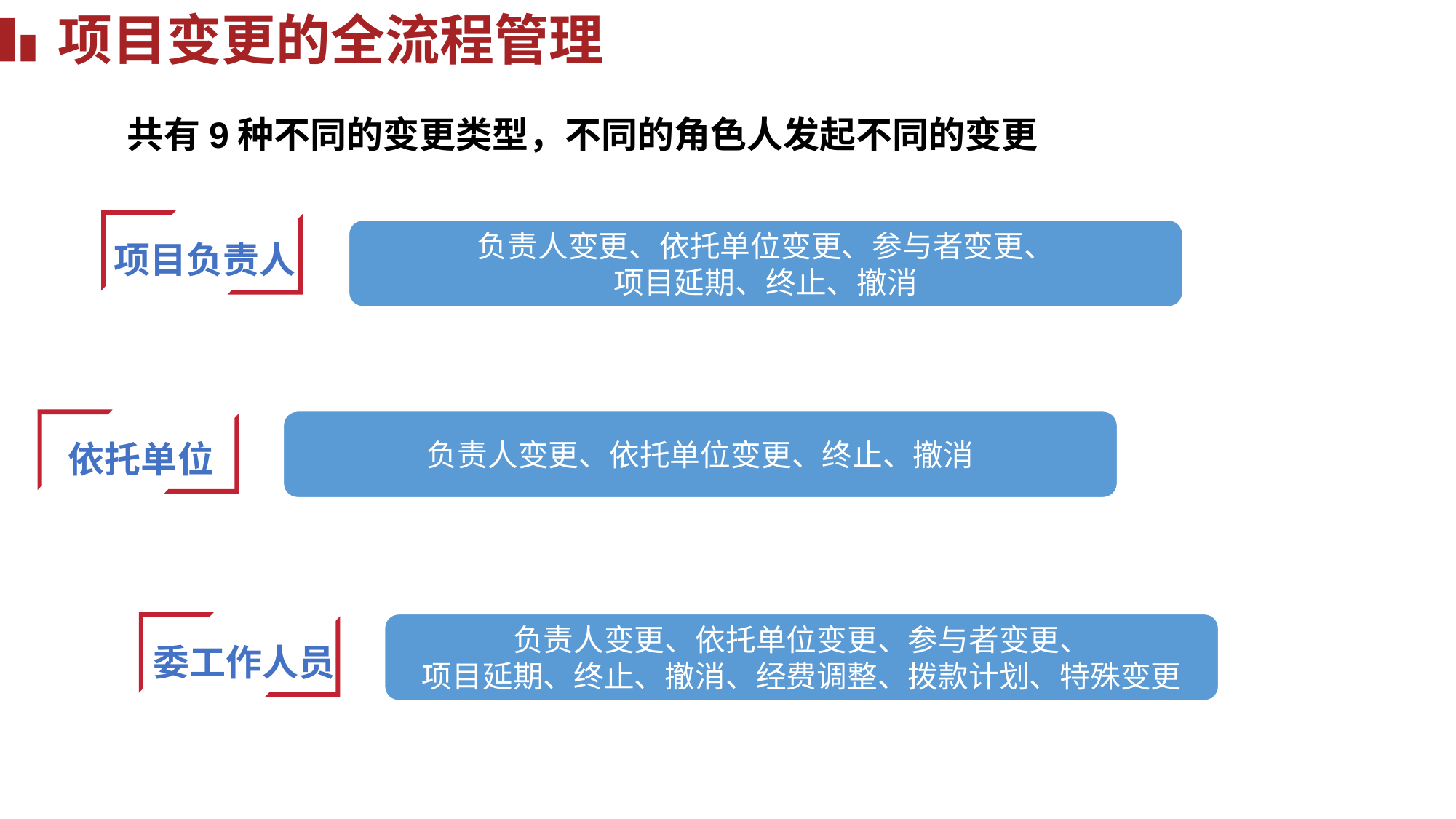

项目变更的全流程管理

共有9种不同的变更类型，不同的角色人发起不同的变更

负责人变更、依托单位变更、参与者变更、
项目延期、终止、撤消
项目负责人
单击编辑标题

负责人变更、依托单位变更、终止、撤消

依托单位

负责人变更、依托单位变更、参与者变更、
项目延期、终止、撤消、经费调整、拨款计划、特殊变更

委工作人员